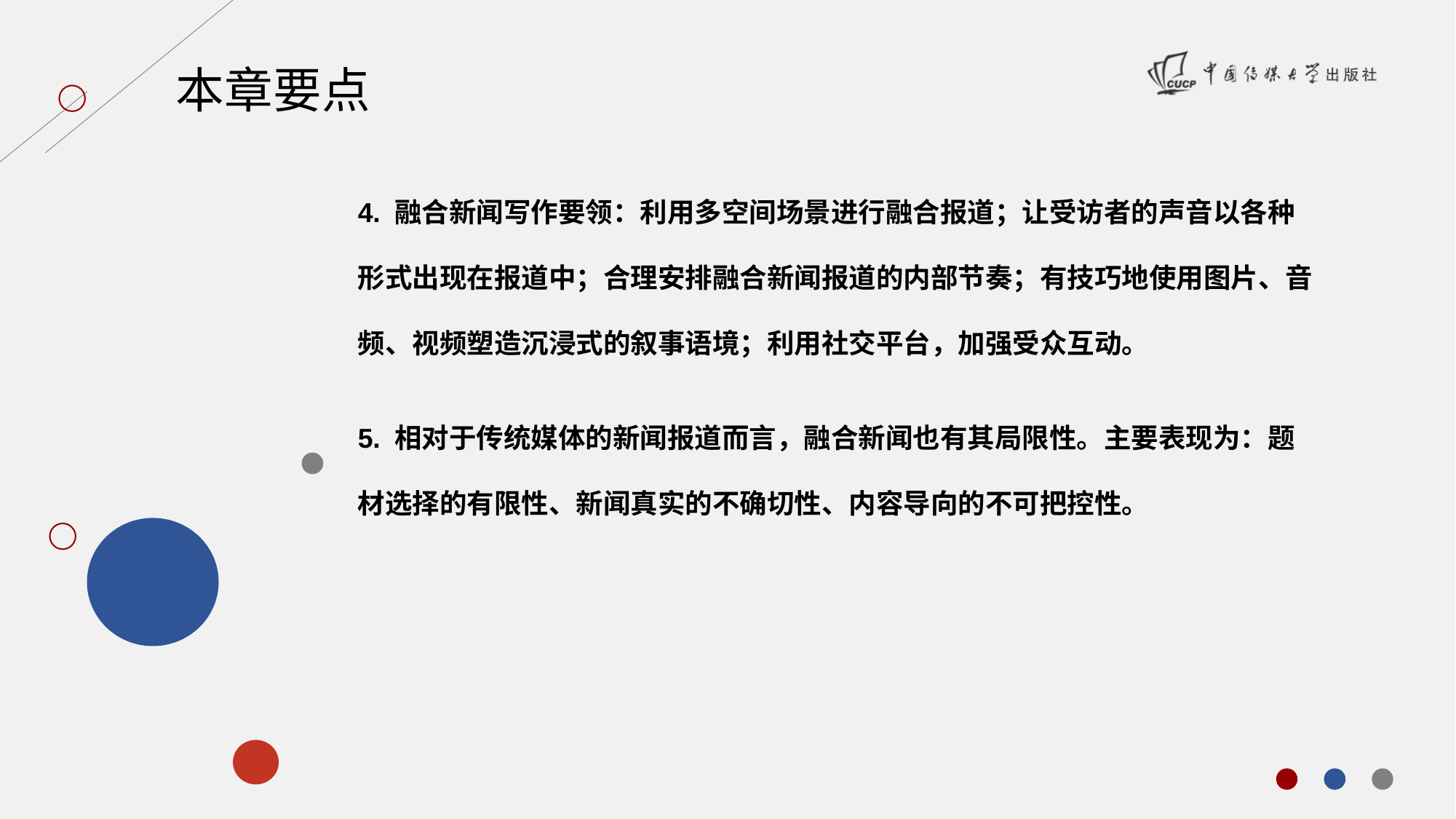

本章要点

4. 融合新闻写作要领：利用多空间场景进行融合报道；让受访者的声音以各种形式出现在报道中；合理安排融合新闻报道的内部节奏；有技巧地使用图片、音频、视频塑造沉浸式的叙事语境；利用社交平台，加强受众互动。

5. 相对于传统媒体的新闻报道而言，融合新闻也有其局限性。主要表现为：题材选择的有限性、新闻真实的不确切性、内容导向的不可把控性。